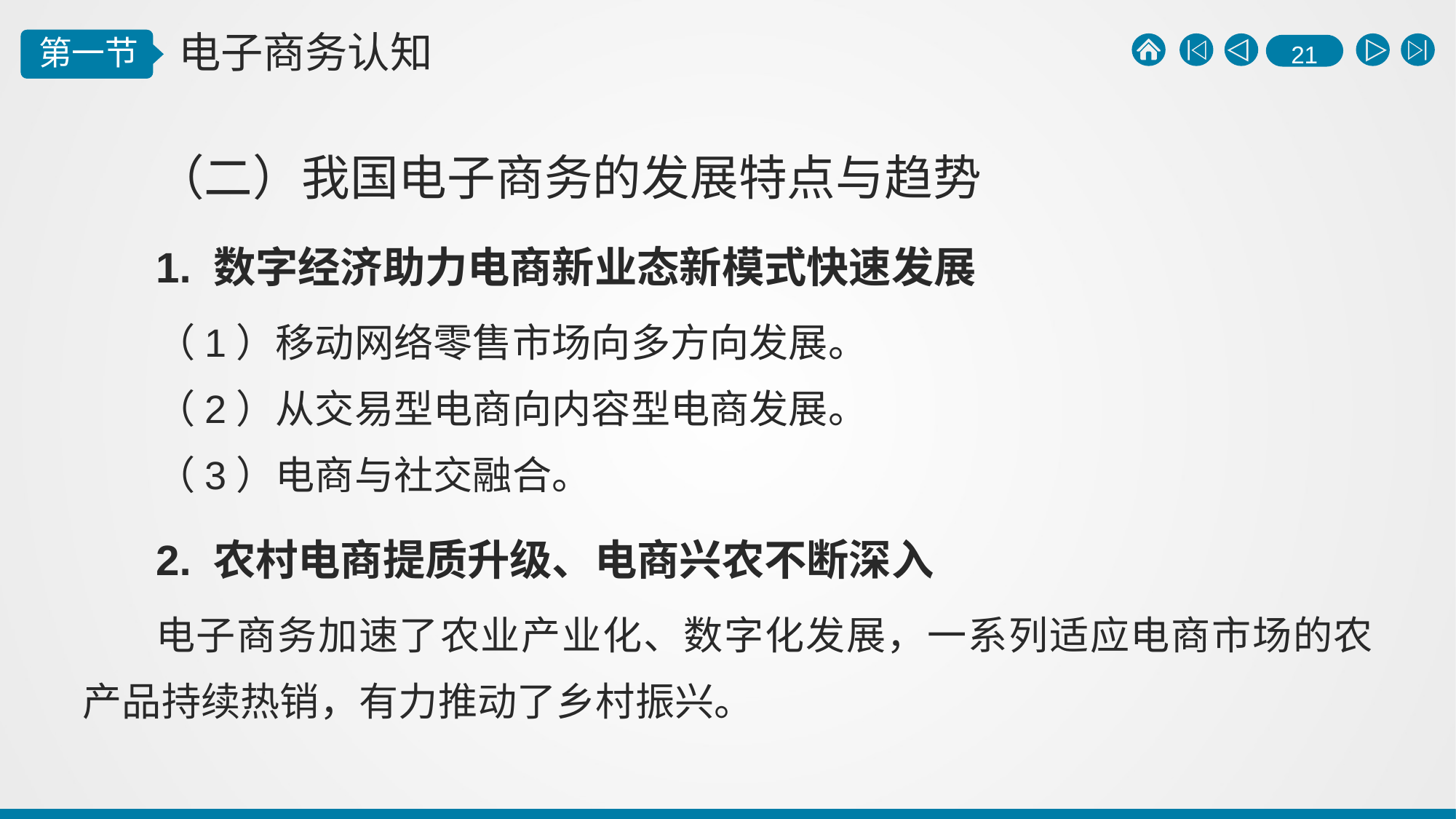

（二）我国电子商务的发展特点与趋势
1. 数字经济助力电商新业态新模式快速发展
（1）移动网络零售市场向多方向发展。
（2）从交易型电商向内容型电商发展。
（3）电商与社交融合。
2. 农村电商提质升级、电商兴农不断深入
电子商务加速了农业产业化、数字化发展，一系列适应电商市场的农产品持续热销，有力推动了乡村振兴。